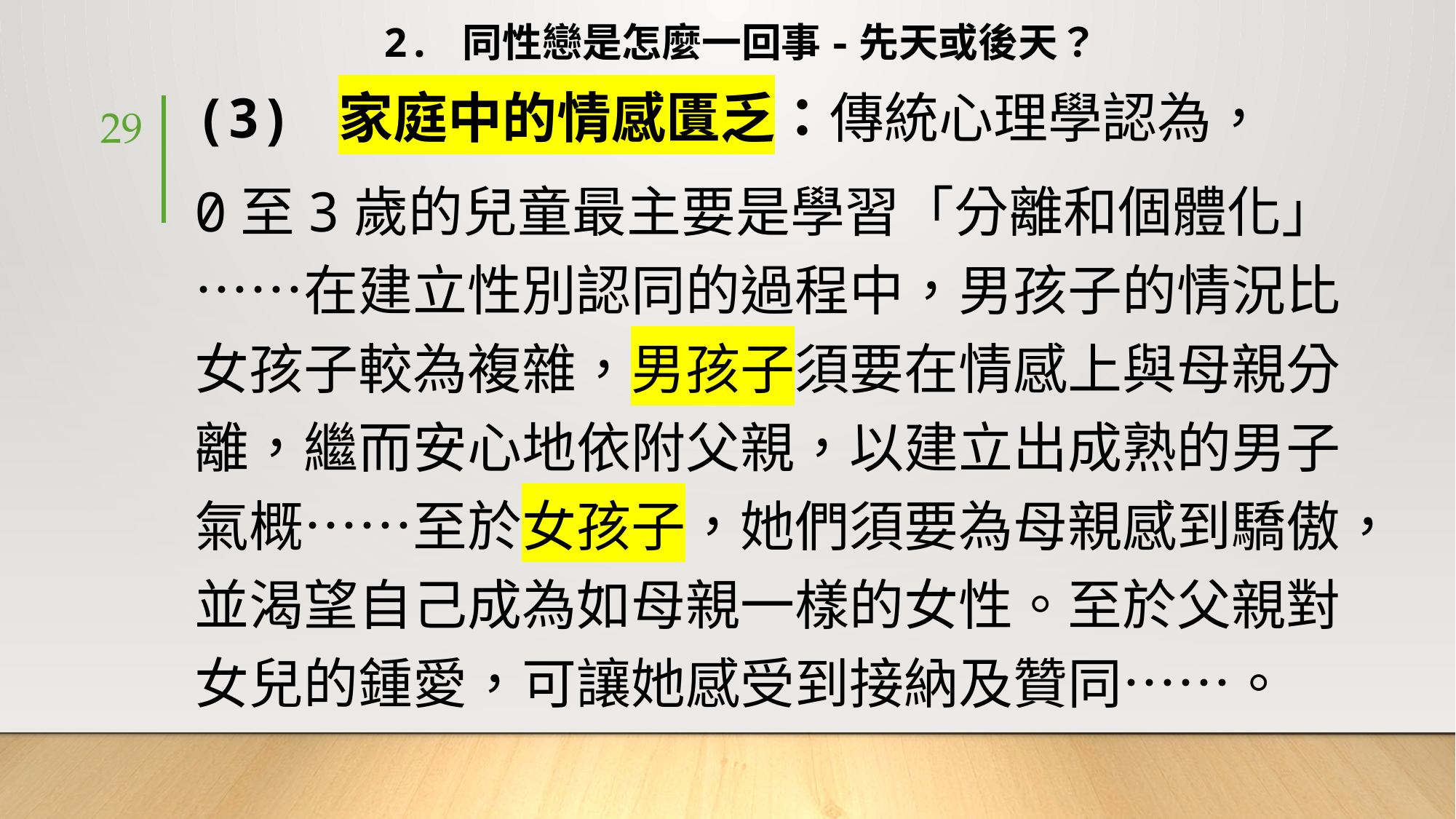

# 2. 同性戀是怎麼一回事-先天或後天？
(3) 家庭中的情感匱乏：傳統心理學認為，
0至3歲的兒童最主要是學習「分離和個體化」……在建立性別認同的過程中，男孩子的情況比女孩子較為複雜，男孩子須要在情感上與母親分離，繼而安心地依附父親，以建立出成熟的男子氣概……至於女孩子，她們須要為母親感到驕傲，並渴望自己成為如母親一樣的女性。至於父親對女兒的鍾愛，可讓她感受到接納及贊同……。

29